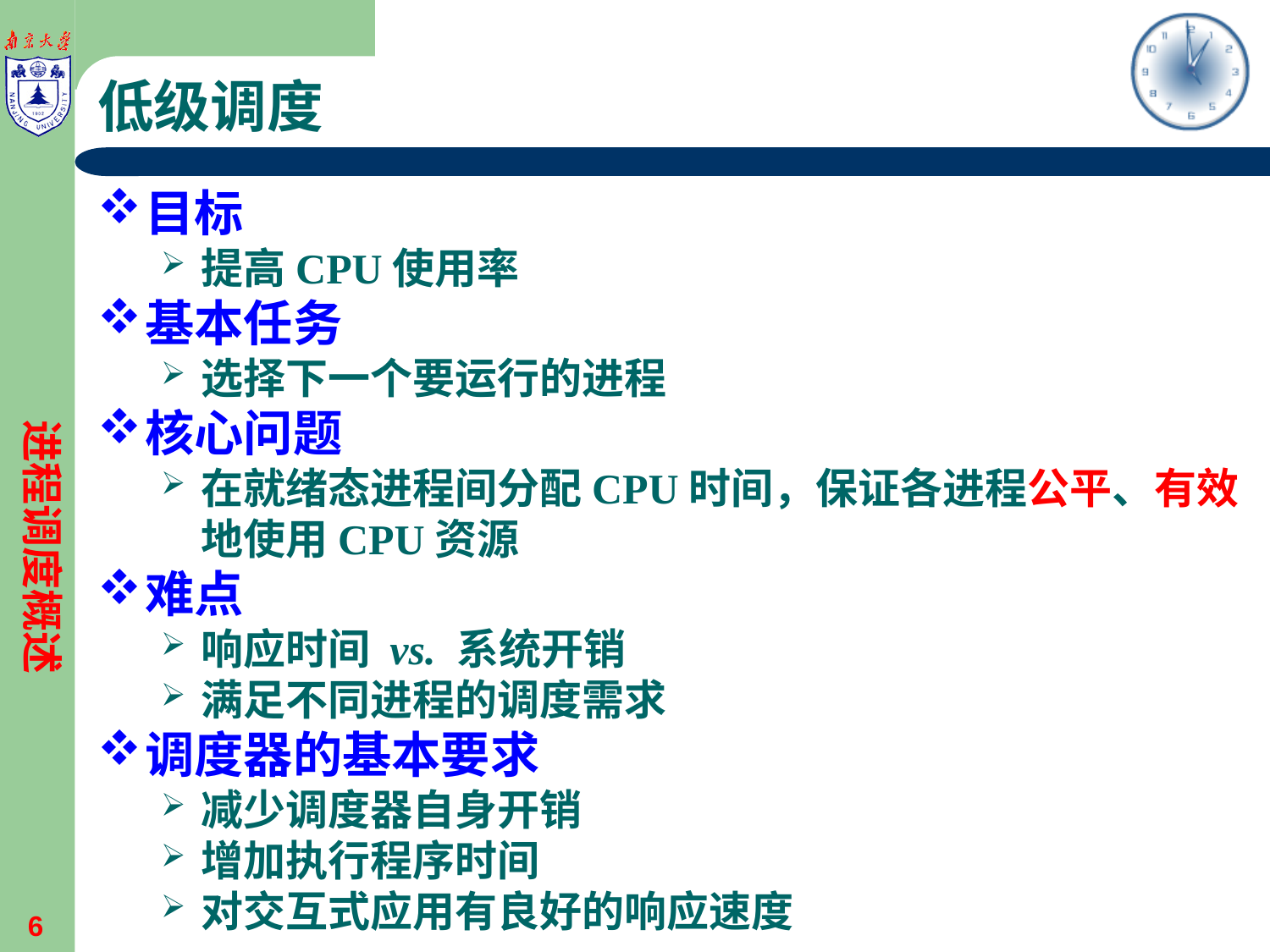

# 低级调度
目标
提高CPU使用率
基本任务
选择下一个要运行的进程
核心问题
在就绪态进程间分配CPU时间，保证各进程公平、有效地使用CPU资源
难点
响应时间 vs. 系统开销
满足不同进程的调度需求
调度器的基本要求
减少调度器自身开销
增加执行程序时间
对交互式应用有良好的响应速度
进程调度概述
6